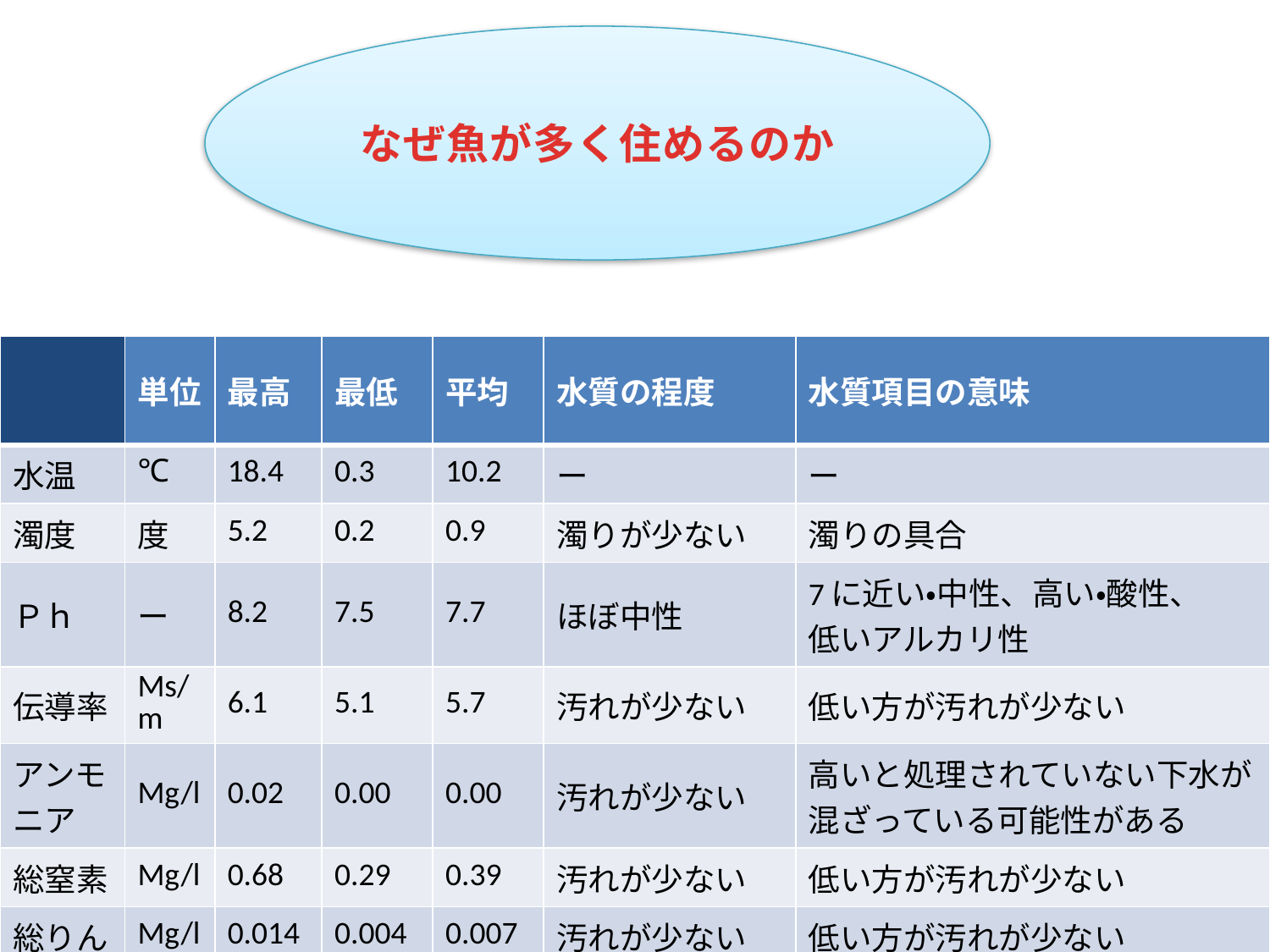

なぜ魚が多く住めるのか
|  | 単位 | 最高 | 最低 | 平均 | 水質の程度 | 水質項目の意味 |
| --- | --- | --- | --- | --- | --- | --- |
| 水温 | ℃ | 18.4 | 0.3 | 10.2 | ー | ー |
| 濁度 | 度 | 5.2 | 0.2 | 0.9 | 濁りが少ない | 濁りの具合 |
| Ｐｈ | ー | 8.2 | 7.5 | 7.7 | ほぼ中性 | 7に近い・中性、高い・酸性、 低いアルカリ性 |
| 伝導率 | Ms/m | 6.1 | 5.1 | 5.7 | 汚れが少ない | 低い方が汚れが少ない |
| アンモニア | Mg/l | 0.02 | 0.00 | 0.00 | 汚れが少ない | 高いと処理されていない下水が混ざっている可能性がある |
| 総窒素 | Mg/l | 0.68 | 0.29 | 0.39 | 汚れが少ない | 低い方が汚れが少ない |
| 総りん | Mg/l | 0.014 | 0.004 | 0.007 | 汚れが少ない | 低い方が汚れが少ない |